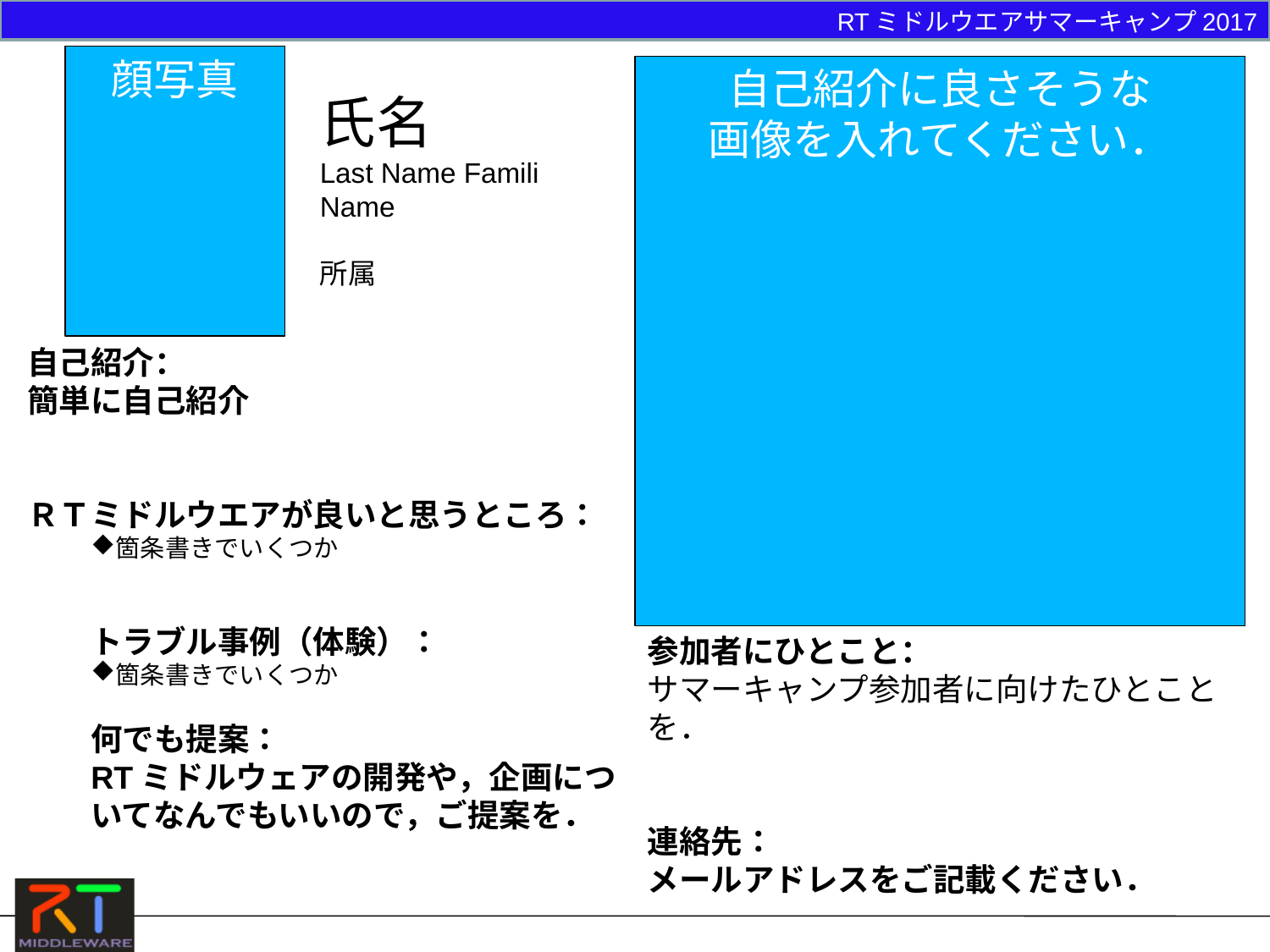

RTミドルウエアサマーキャンプ2017
氏名
Last Name Famili Name
所属
顔写真
自己紹介に良さそうな
画像を入れてください．
自己紹介：
簡単に自己紹介

ＲＴミドルウエアが良いと思うところ：
箇条書きでいくつか

トラブル事例（体験）：
箇条書きでいくつか

何でも提案：
RTミドルウェアの開発や，企画についてなんでもいいので，ご提案を．
参加者にひとこと：　
サマーキャンプ参加者に向けたひとことを．

連絡先：
メールアドレスをご記載ください．